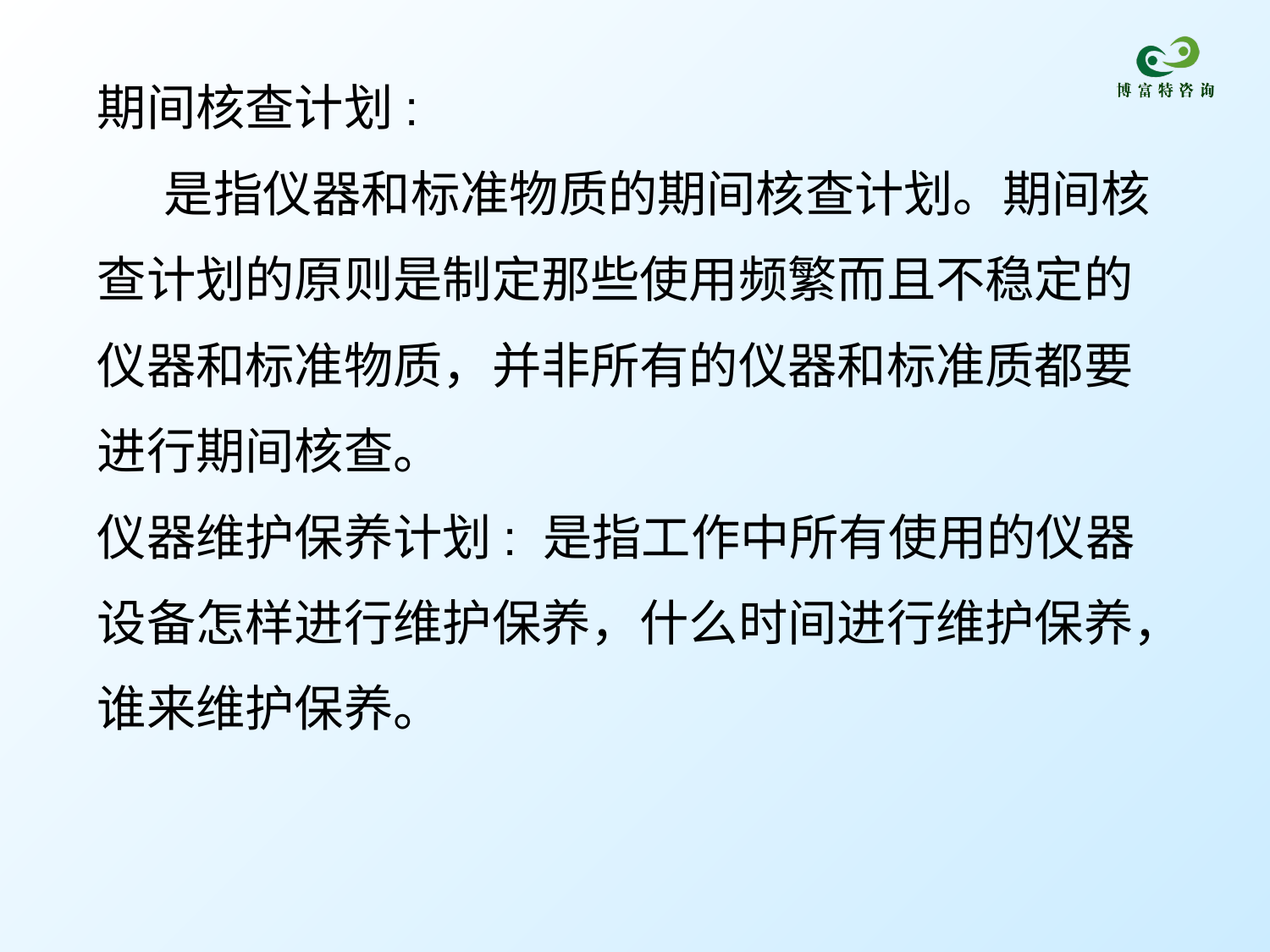

# 期间核查计划: 是指仪器和标准物质的期间核查计划。期间核查计划的原则是制定那些使用频繁而且不稳定的仪器和标准物质，并非所有的仪器和标准质都要进行期间核查。 仪器维护保养计划: 是指工作中所有使用的仪器设备怎样进行维护保养，什么时间进行维护保养，谁来维护保养。